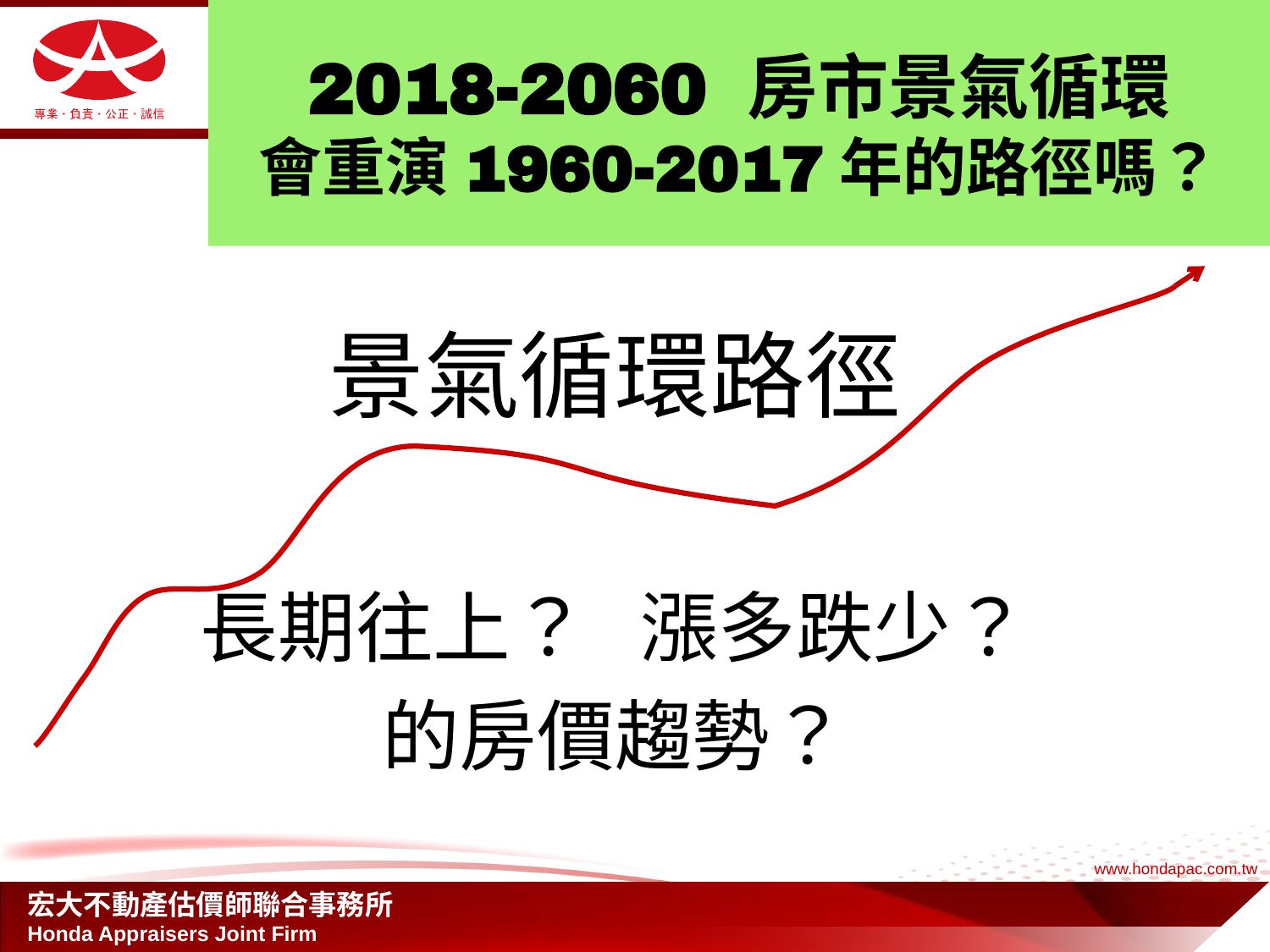

# 2018-2060 房市景氣循環 會重演1960-2017年的路徑嗎？

景氣循環路徑

長期往上？   漲多跌少？
的房價趨勢？